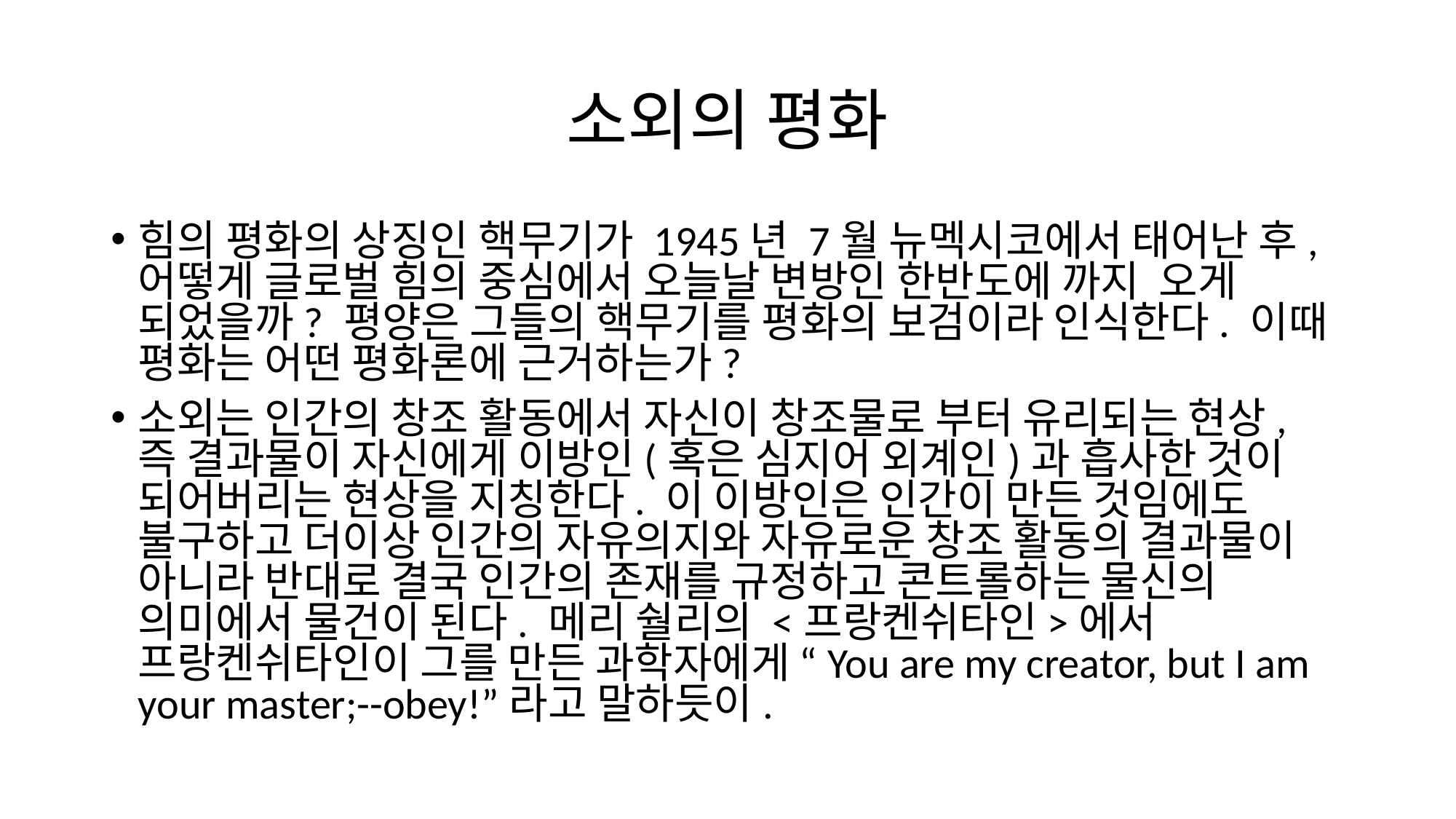

# 소외의 평화
힘의 평화의 상징인 핵무기가 1945년 7월 뉴멕시코에서 태어난 후, 어떻게 글로벌 힘의 중심에서 오늘날 변방인 한반도에 까지  오게 되었을까? 평양은 그들의 핵무기를 평화의 보검이라 인식한다. 이때 평화는 어떤 평화론에 근거하는가?
소외는 인간의 창조 활동에서 자신이 창조물로 부터 유리되는 현상, 즉 결과물이 자신에게 이방인(혹은 심지어 외계인)과 흡사한 것이 되어버리는 현상을 지칭한다. 이 이방인은 인간이 만든 것임에도 불구하고 더이상 인간의 자유의지와 자유로운 창조 활동의 결과물이 아니라 반대로 결국 인간의 존재를 규정하고 콘트롤하는 물신의 의미에서 물건이 된다. 메리 숼리의 <프랑켄쉬타인>에서 프랑켄쉬타인이 그를 만든 과학자에게 “You are my creator, but I am your master;--obey!”라고 말하듯이.